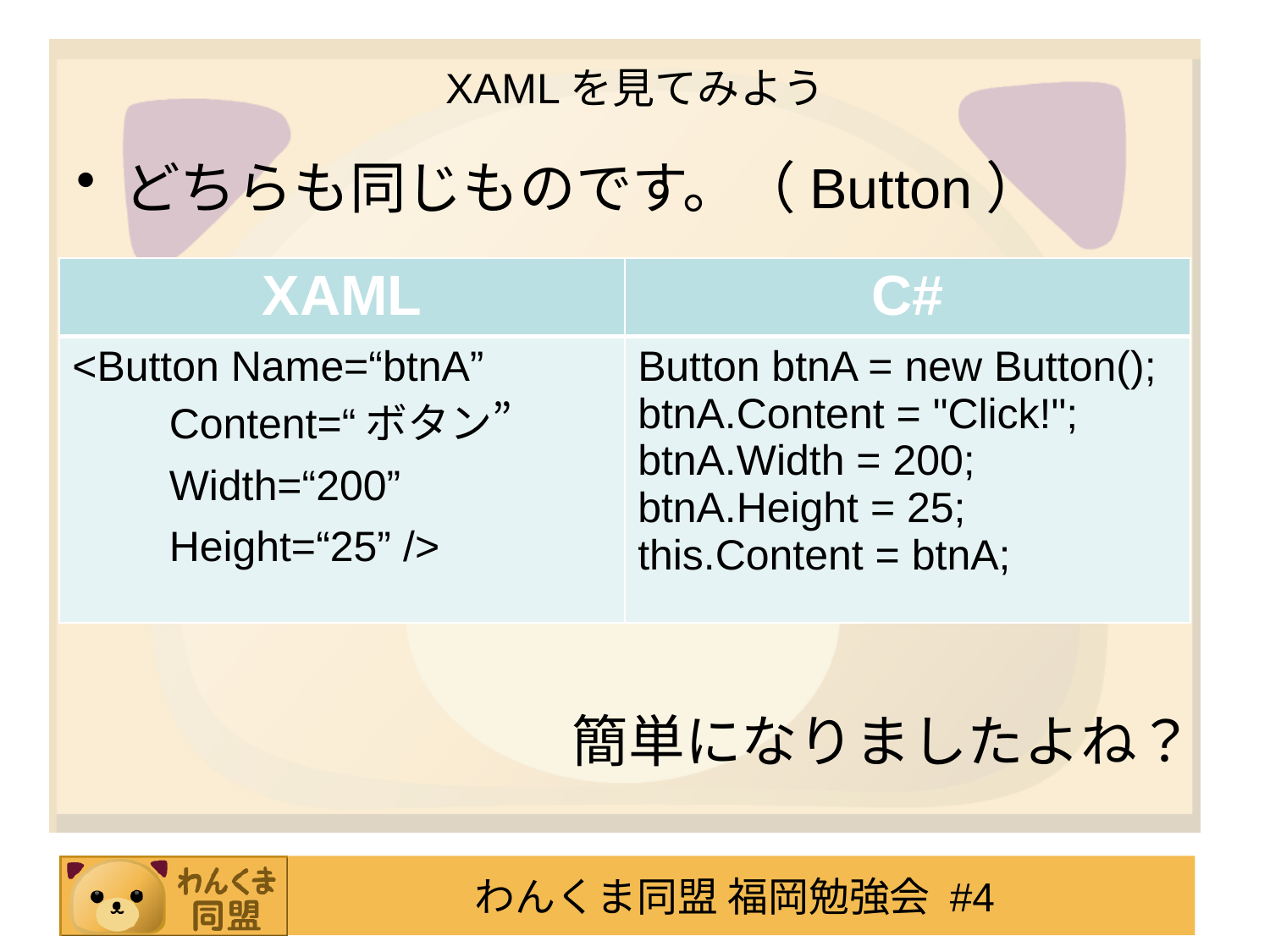

# XAMLを見てみよう
どちらも同じものです。（Button）

簡単になりましたよね？
| XAML | C# |
| --- | --- |
| <Button Name=“btnA” 　　Content=“ボタン” 　　Width=“200” 　　Height=“25” /> | Button btnA = new Button(); btnA.Content = "Click!"; btnA.Width = 200; btnA.Height = 25; this.Content = btnA; |